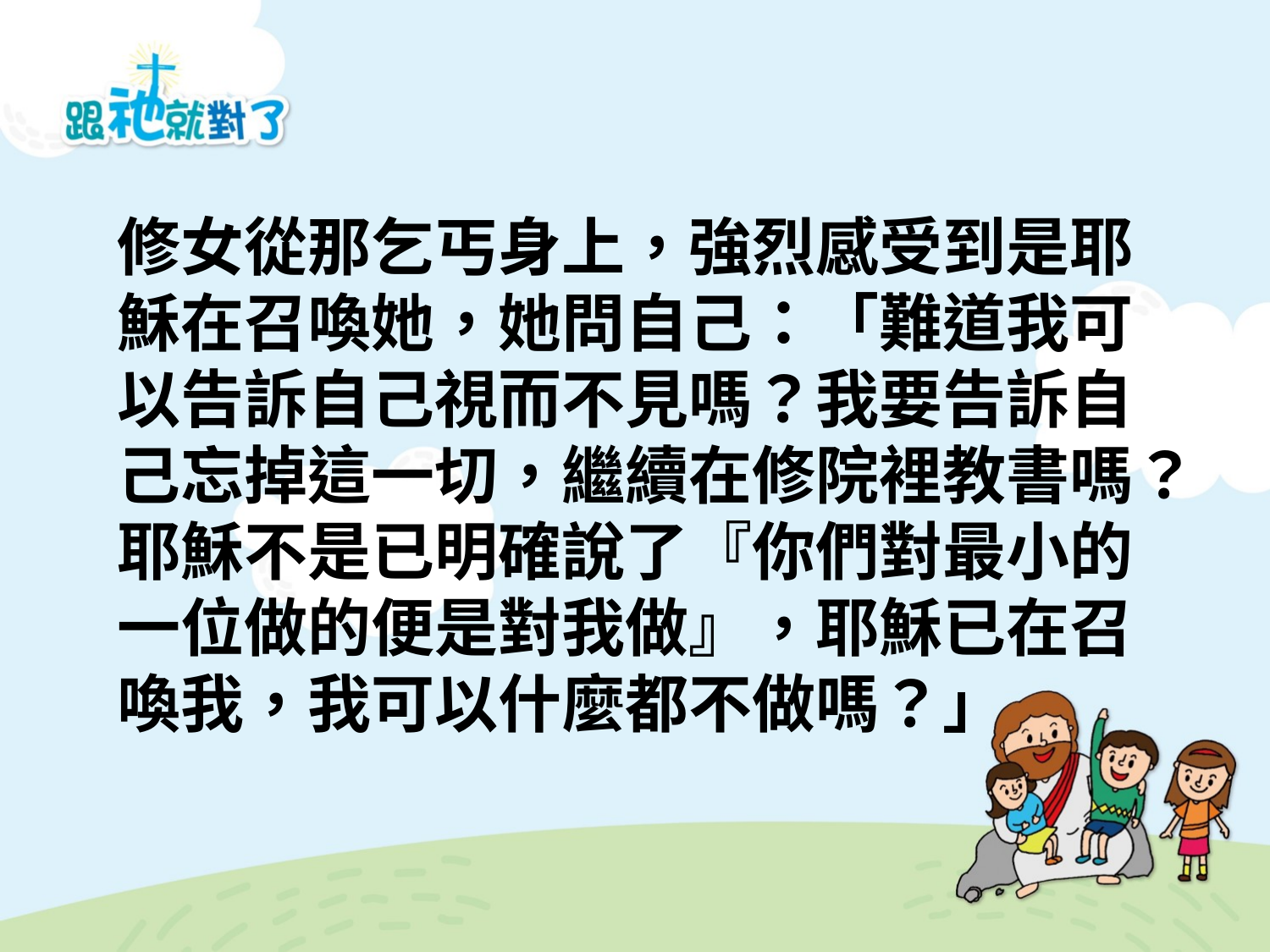

修女從那乞丐身上，強烈感受到是耶穌在召喚她，她問自己：「難道我可以告訴自己視而不見嗎？我要告訴自己忘掉這一切，繼續在修院裡教書嗎？耶穌不是已明確說了『你們對最小的一位做的便是對我做』，耶穌已在召喚我，我可以什麼都不做嗎？」